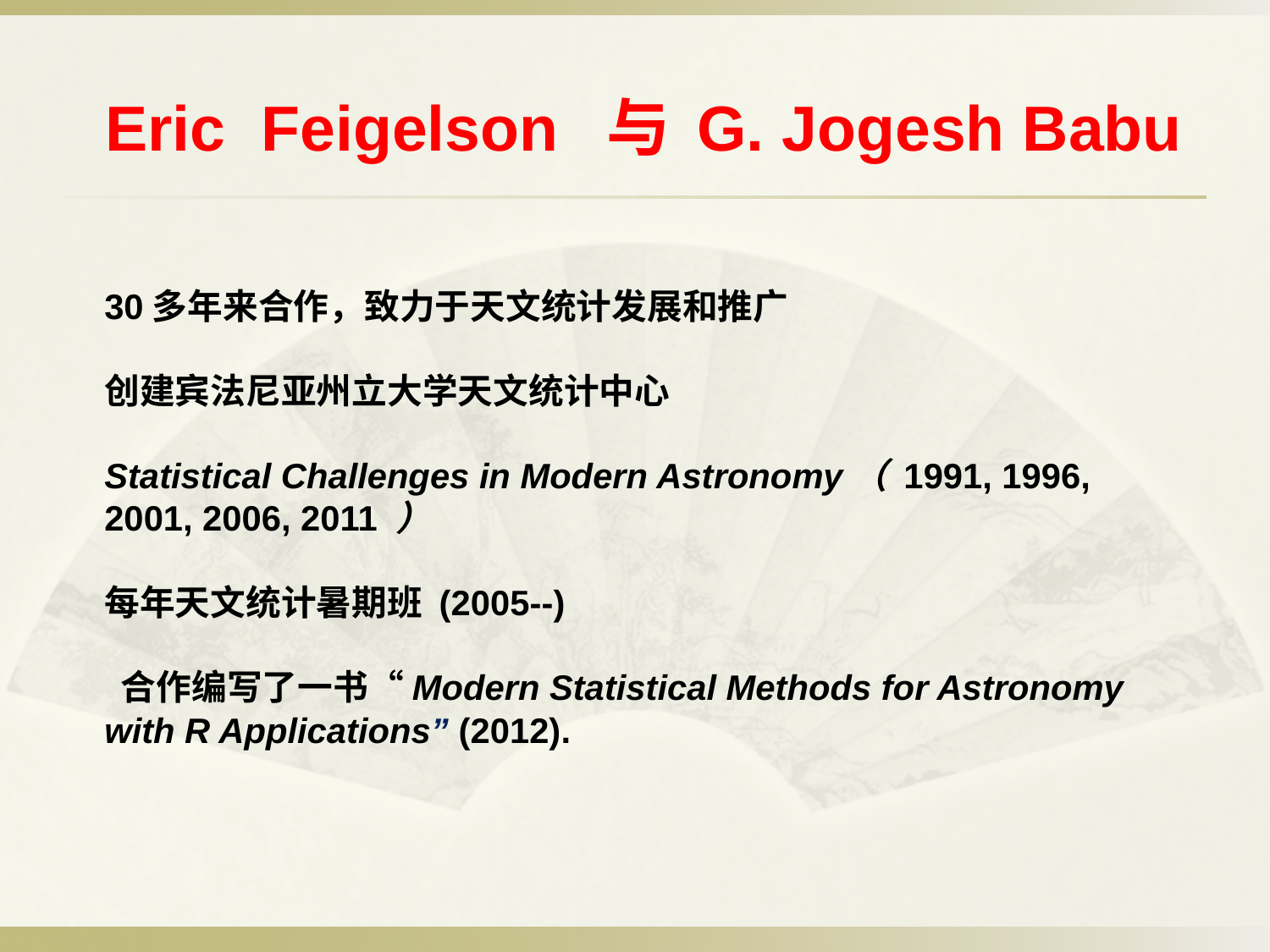

# Eric  Feigelson  与 G. Jogesh Babu
30多年来合作，致力于天文统计发展和推广

创建宾法尼亚州立大学天文统计中心

Statistical Challenges in Modern Astronomy（ 1991, 1996, 2001, 2006, 2011 ）

每年天文统计暑期班 (2005--)

 合作编写了一书“Modern Statistical Methods for Astronomy with R Applications” (2012).